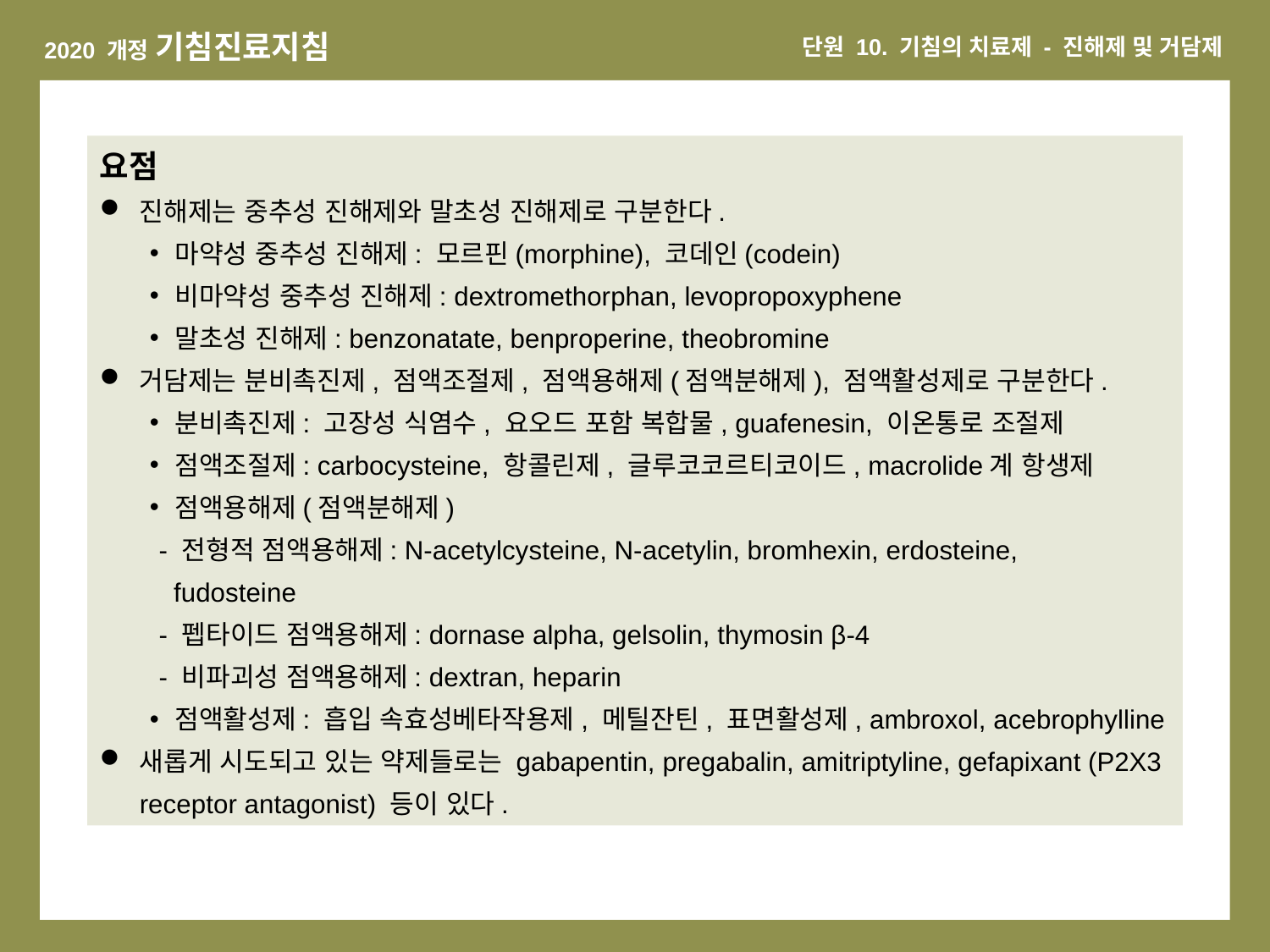

요점
진해제는 중추성 진해제와 말초성 진해제로 구분한다.
마약성 중추성 진해제: 모르핀(morphine), 코데인(codein)
비마약성 중추성 진해제: dextromethorphan, levopropoxyphene
말초성 진해제: benzonatate, benproperine, theobromine
거담제는 분비촉진제, 점액조절제, 점액용해제(점액분해제), 점액활성제로 구분한다.
분비촉진제: 고장성 식염수, 요오드 포함 복합물, guafenesin, 이온통로 조절제
점액조절제: carbocysteine, 항콜린제, 글루코코르티코이드, macrolide계 항생제
점액용해제(점액분해제)
        - 전형적 점액용해제: N-acetylcysteine, N-acetylin, bromhexin, erdosteine,
          fudosteine
        - 펩타이드 점액용해제: dornase alpha, gelsolin, thymosin β-4
        - 비파괴성 점액용해제: dextran, heparin
점액활성제: 흡입 속효성베타작용제, 메틸잔틴, 표면활성제, ambroxol, acebrophylline
새롭게 시도되고 있는 약제들로는 gabapentin, pregabalin, amitriptyline, gefapixant (P2X3 receptor antagonist) 등이 있다.